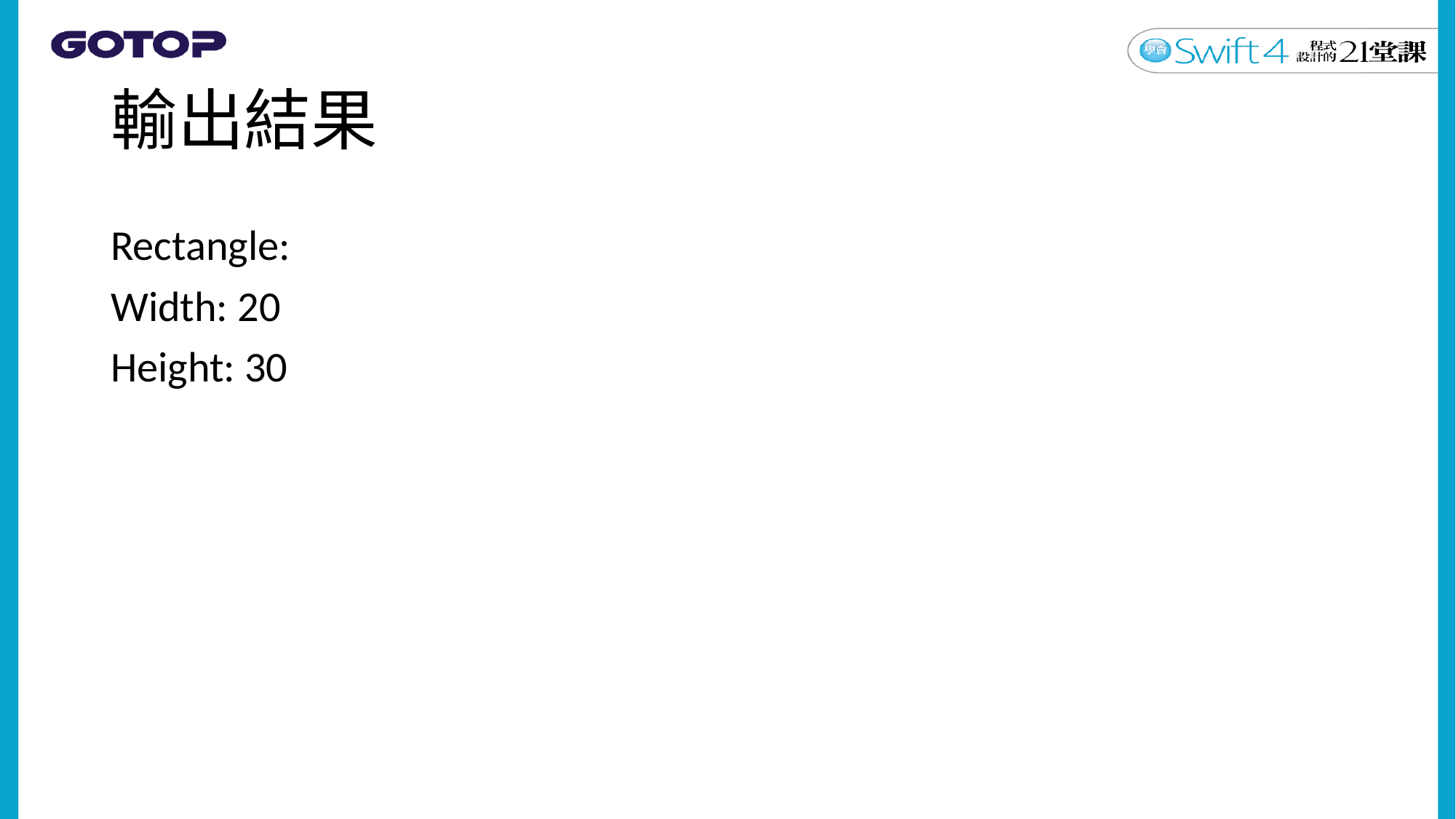

# 輸出結果
Rectangle:
Width: 20
Height: 30